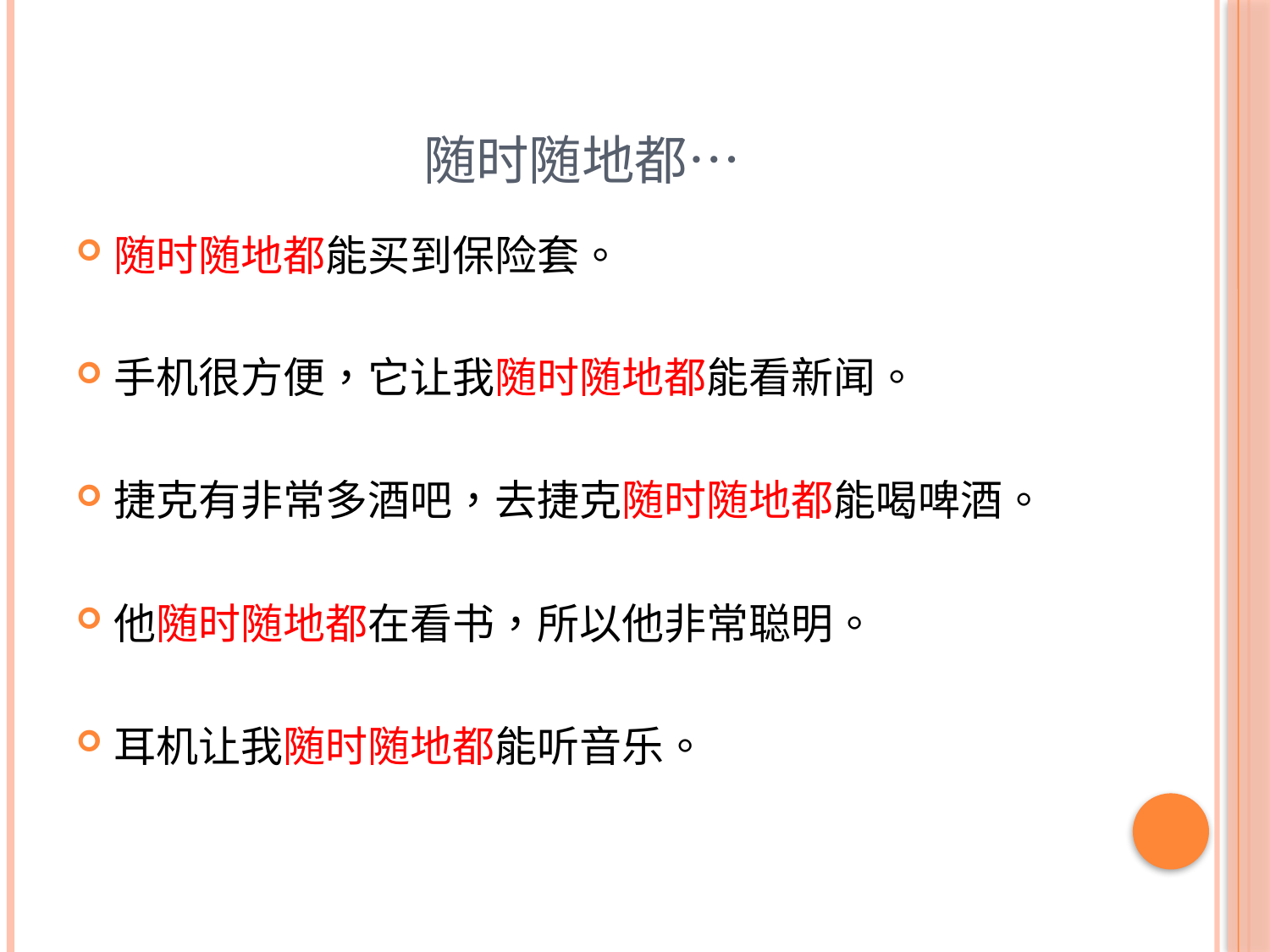

# 随时随地都…
随时随地都能买到保险套。

手机很方便，它让我随时随地都能看新闻。

捷克有非常多酒吧，去捷克随时随地都能喝啤酒。

他随时随地都在看书，所以他非常聪明。

耳机让我随时随地都能听音乐。